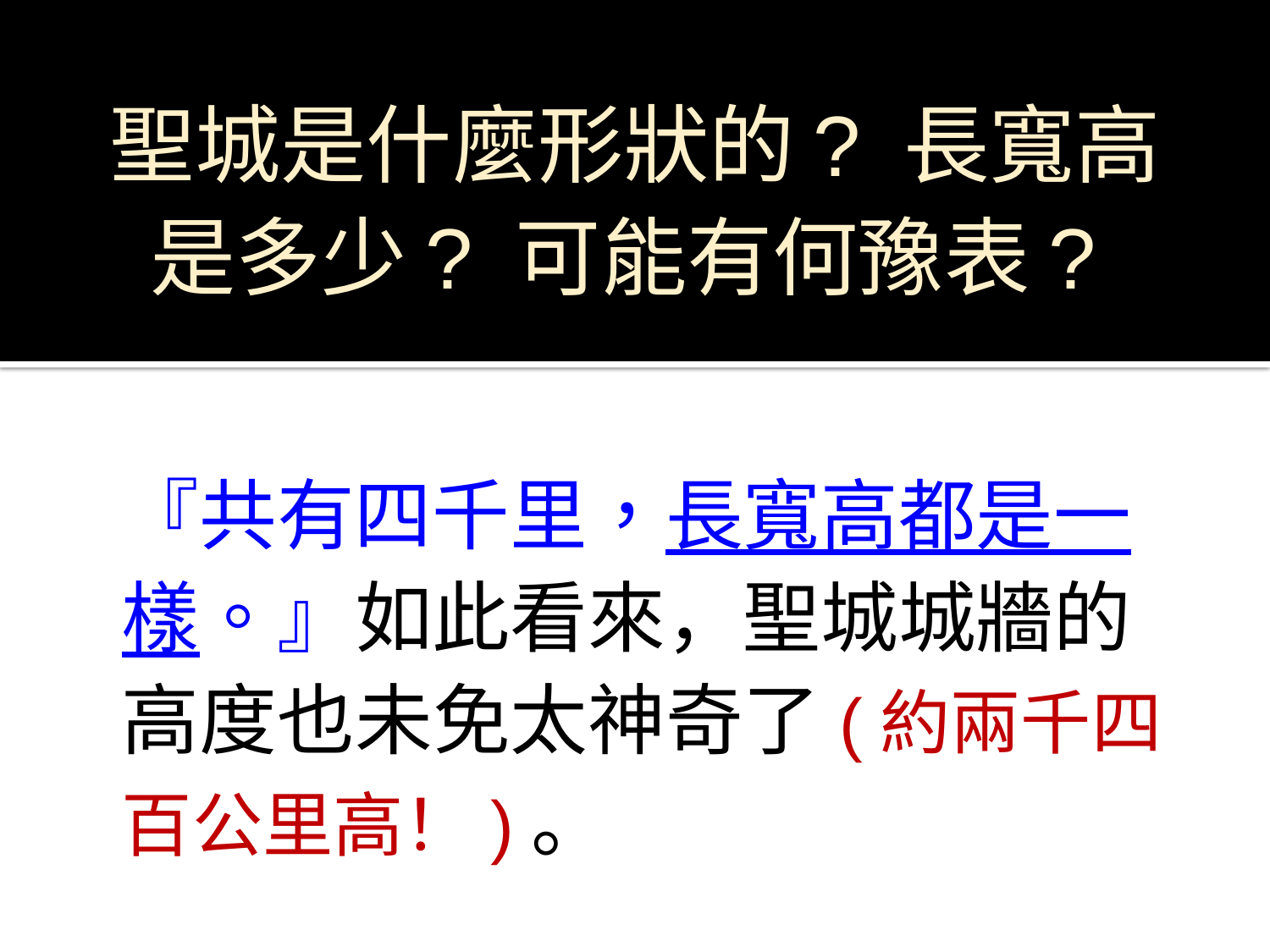

# 聖城是什麼形狀的? 長寬高是多少? 可能有何豫表?
『共有四千里，長寬高都是一樣。』如此看來，聖城城牆的高度也未免太神奇了(約兩千四百公里高！)。